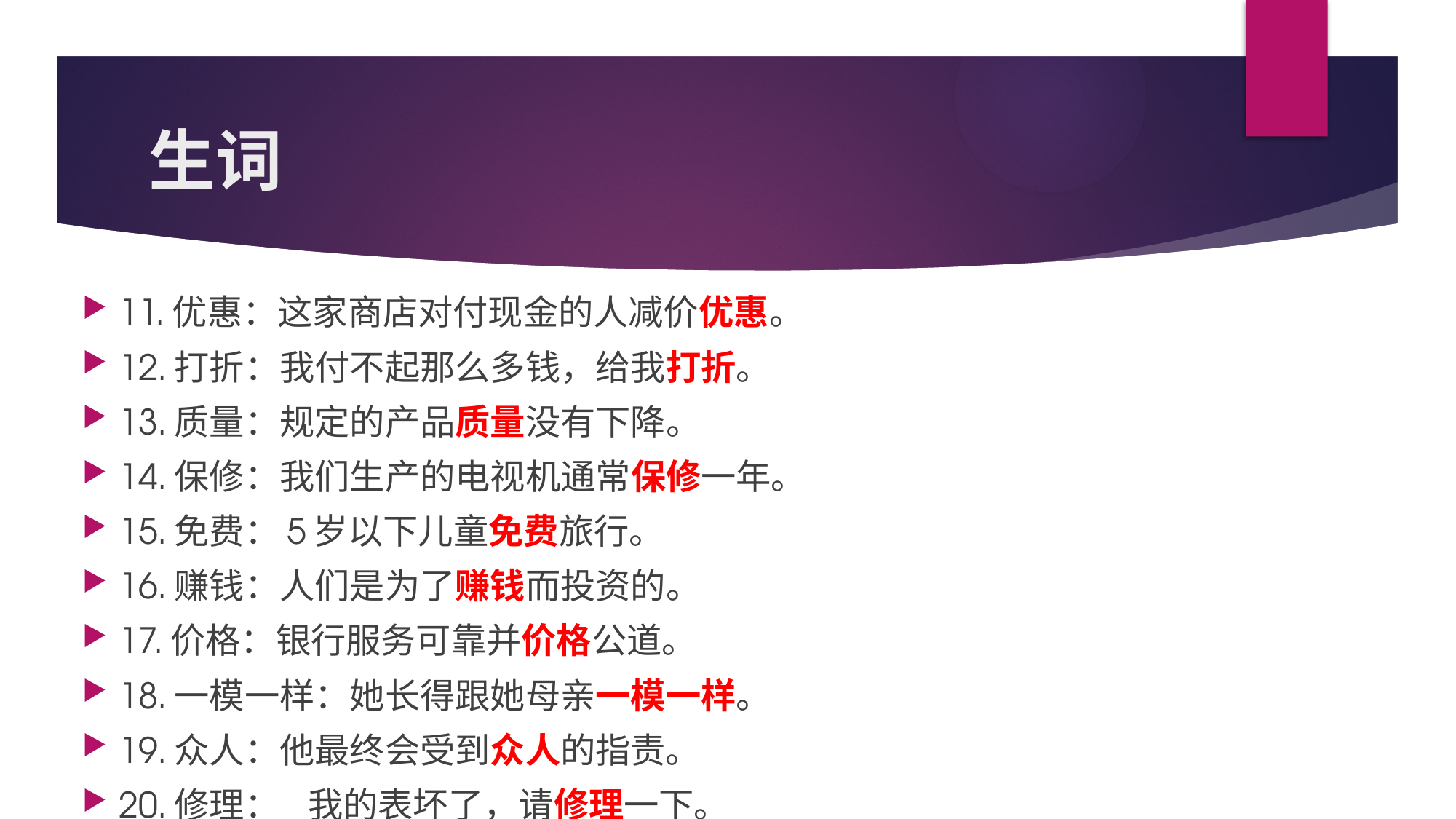

# 生词
11.优惠：这家商店对付现金的人减价优惠。
12.打折：我付不起那么多钱，给我打折。
13.质量：规定的产品质量没有下降。
14.保修：我们生产的电视机通常保修一年。
15.免费：5岁以下儿童免费旅行。
16.赚钱：人们是为了赚钱而投资的。
17.价格：银行服务可靠并价格公道。
18.一模一样：她长得跟她母亲一模一样。
19.众人：他最终会受到众人的指责。
20.修理：	 我的表坏了，请修理一下。